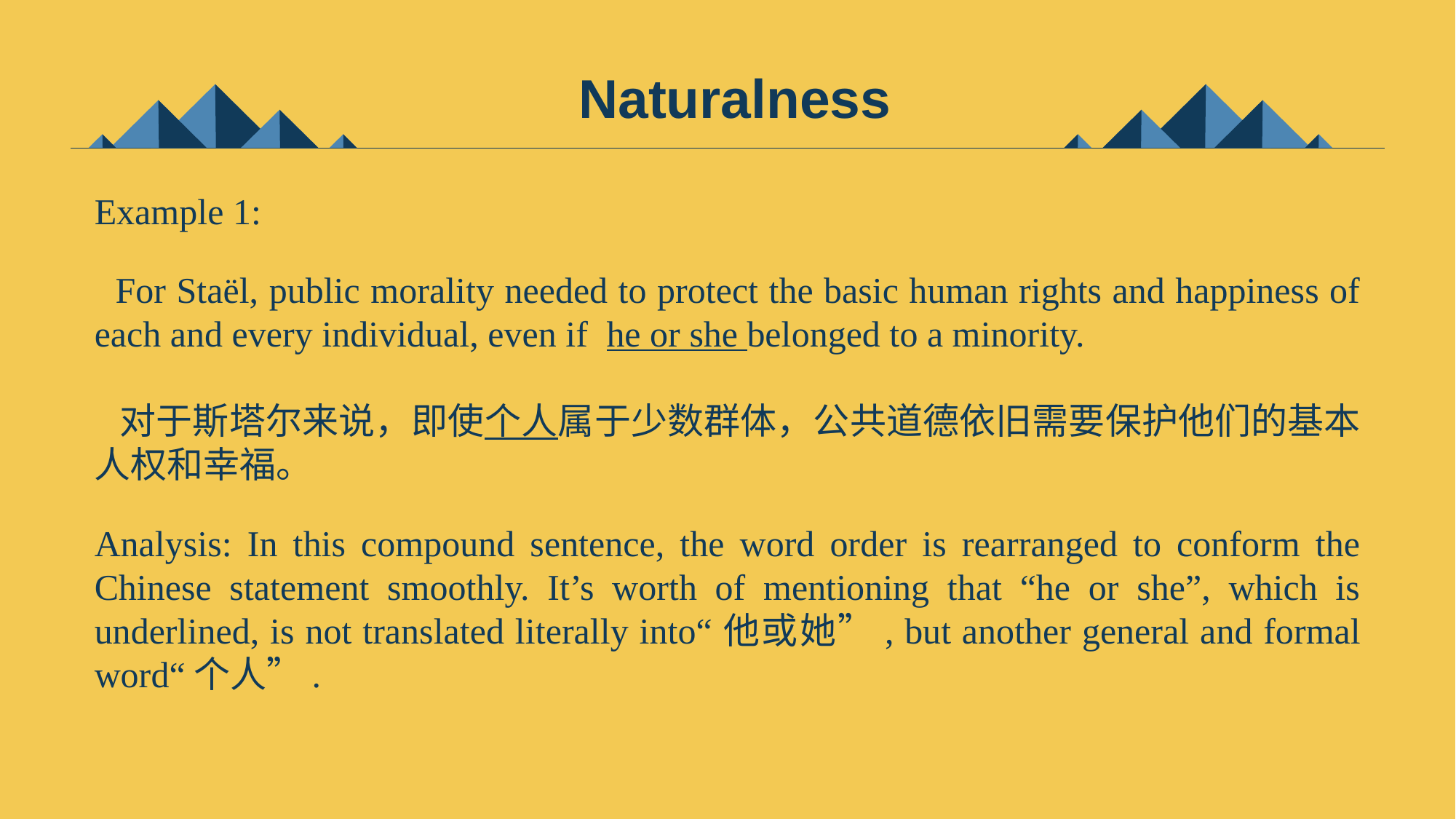

Naturalness

Example 1:

  For Staël, public morality needed to protect the basic human rights and happiness of each and every individual, even if  he or she belonged to a minority.

  对于斯塔尔来说，即使个人属于少数群体，公共道德依旧需要保护他们的基本人权和幸福。

Analysis: In this compound sentence, the word order is rearranged to conform the Chinese statement smoothly. It’s worth of mentioning that “he or she”, which is underlined, is not translated literally into“他或她”, but another general and formal word“个人”.